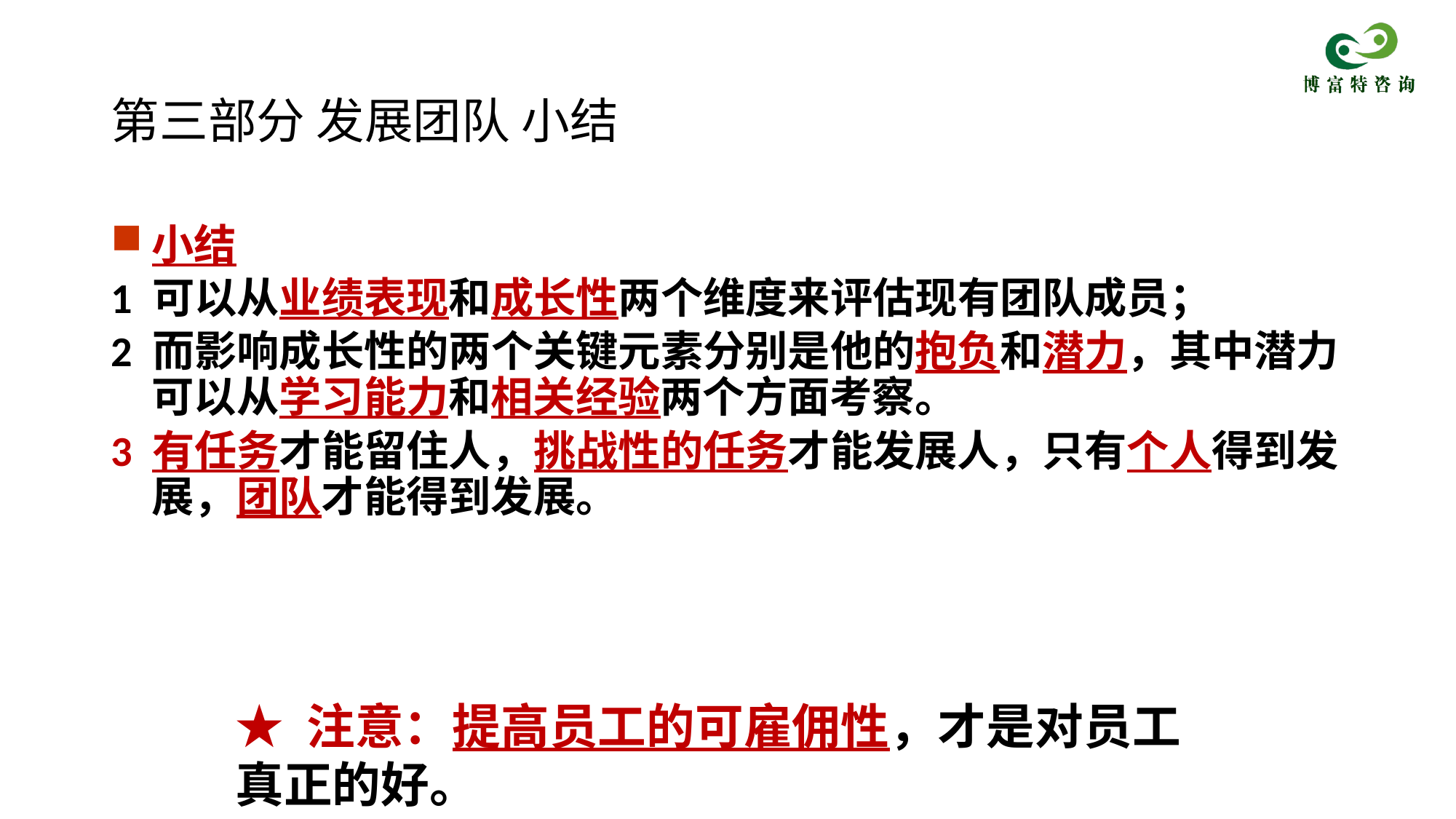

# 第三部分 发展团队 小结
小结
1 可以从业绩表现和成长性两个维度来评估现有团队成员；
2 而影响成长性的两个关键元素分别是他的抱负和潜力，其中潜力可以从学习能力和相关经验两个方面考察。
3 有任务才能留住人，挑战性的任务才能发展人，只有个人得到发展，团队才能得到发展。
★ 注意：提高员工的可雇佣性，才是对员工真正的好。